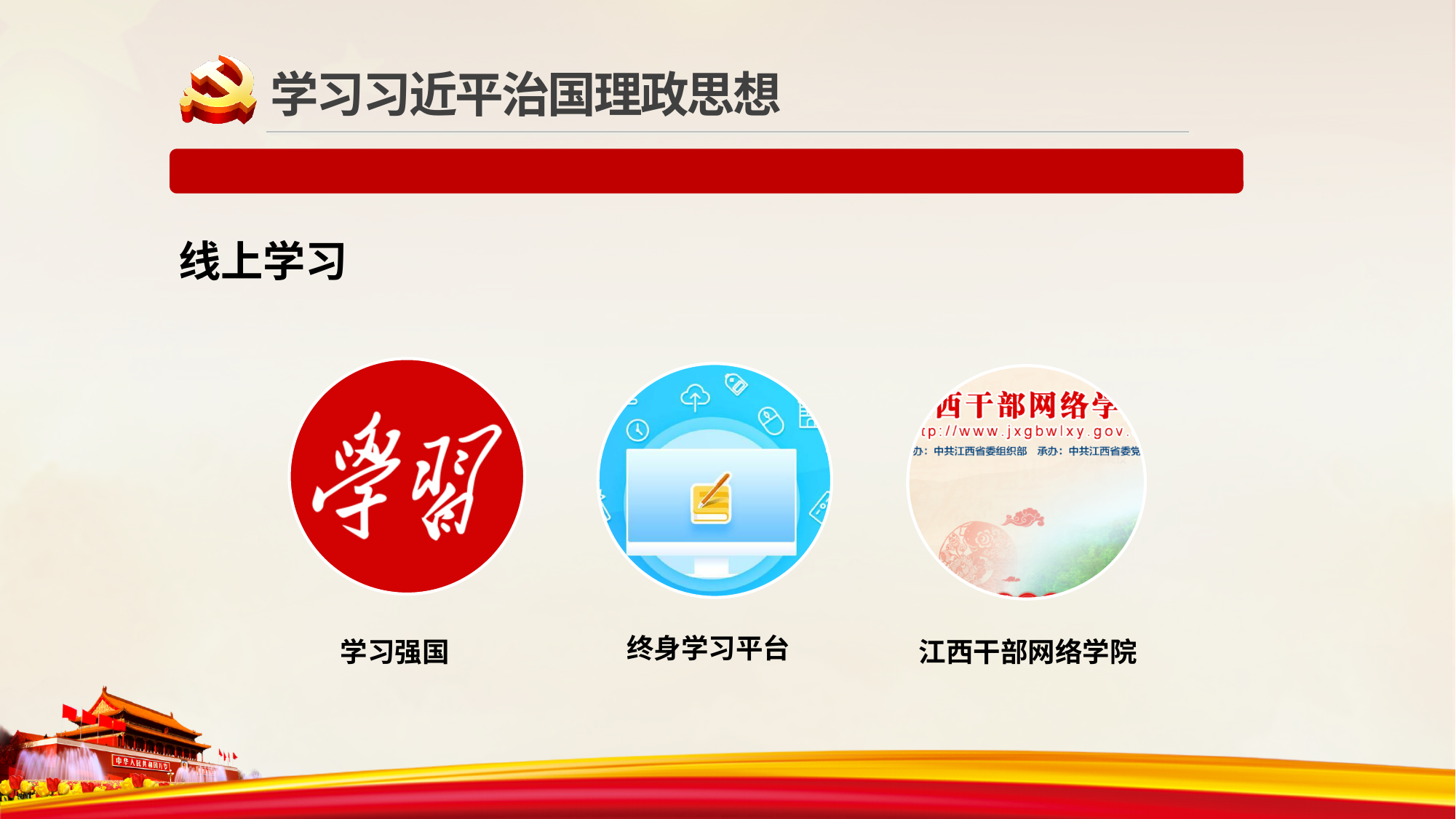

学习习近平治国理政思想

线上学习

终身学习平台
学习强国
江西干部网络学院